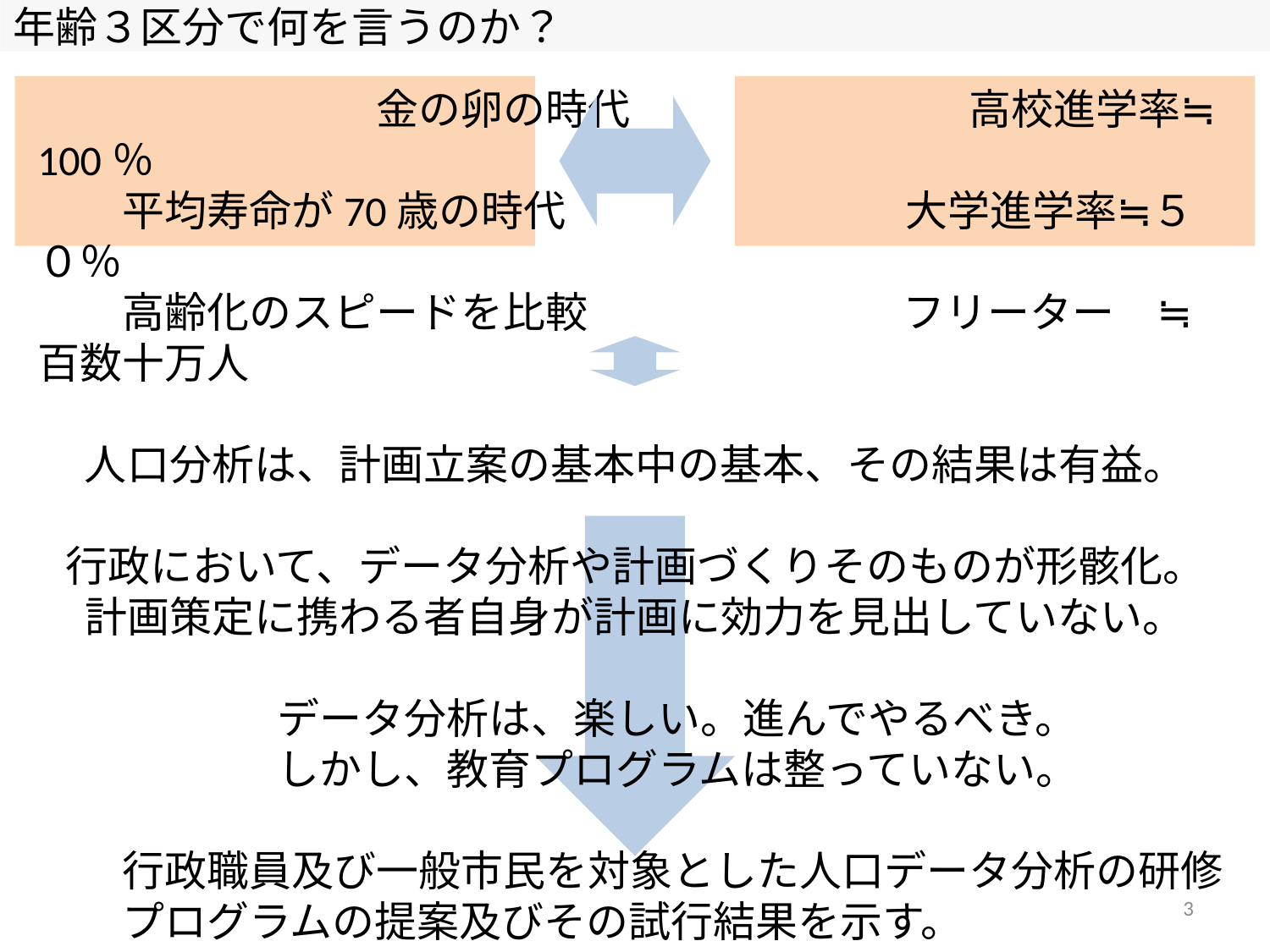

年齢３区分で何を言うのか？

　　　　　　　　金の卵の時代　　　　　　　　高校進学率≒100％
　　平均寿命が70歳の時代　　　　　　　　大学進学率≒５０％
　　高齢化のスピードを比較　　　　  　　　フリーター　≒百数十万人

人口分析は、計画立案の基本中の基本、その結果は有益。

行政において、データ分析や計画づくりそのものが形骸化。
計画策定に携わる者自身が計画に効力を見出していない。

　　データ分析は、楽しい。進んでやるべき。
　　しかし、教育プログラムは整っていない。

　　行政職員及び一般市民を対象とした人口データ分析の研修
　　プログラムの提案及びその試行結果を示す。

　　人口データ分析からはじめる行政職員改革の提言！

3